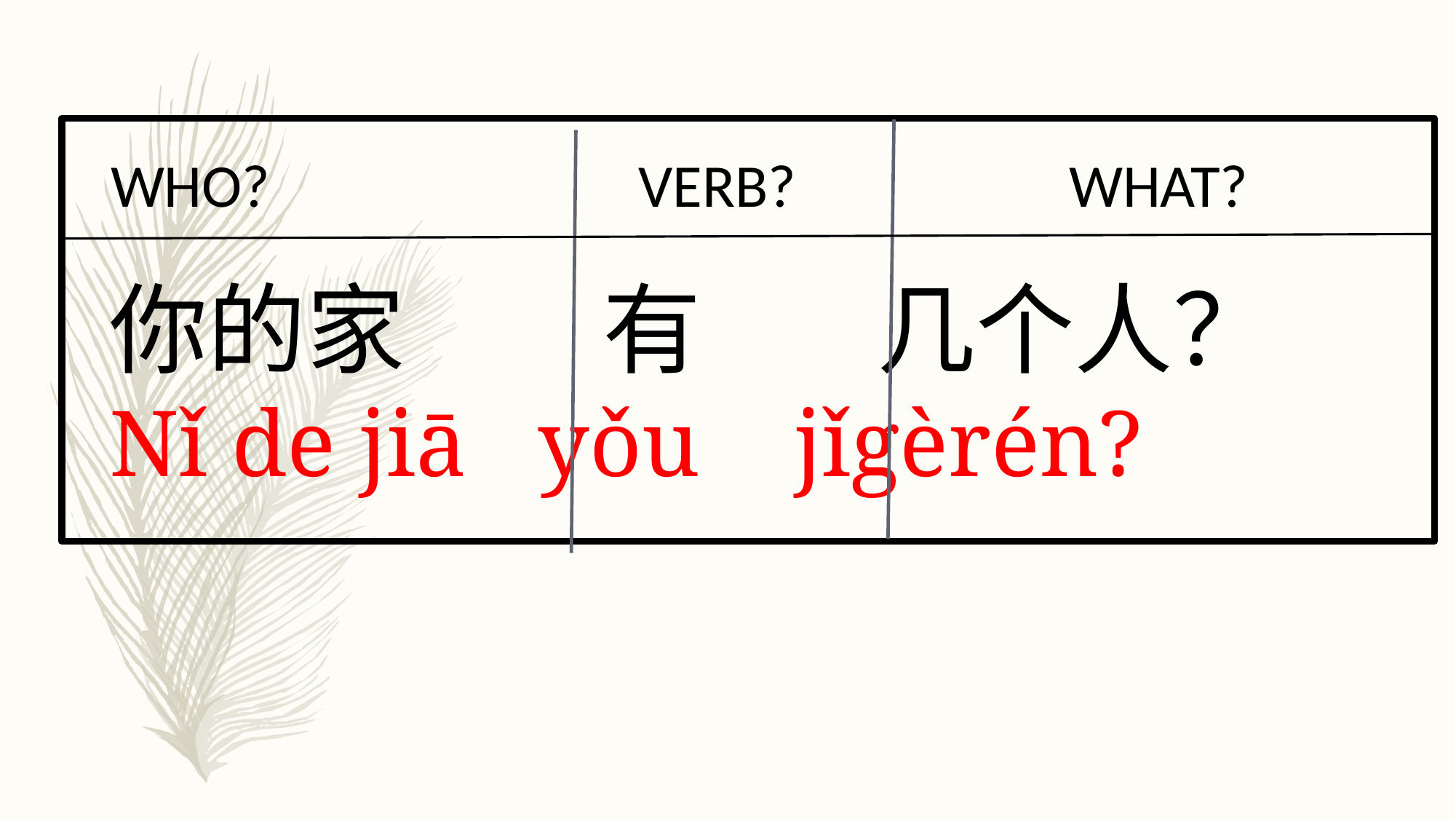

WHO?                           VERB?                    WHAT?
你的家         有        几个人？
Nǐ de jiā   yǒu    jǐgèrén?